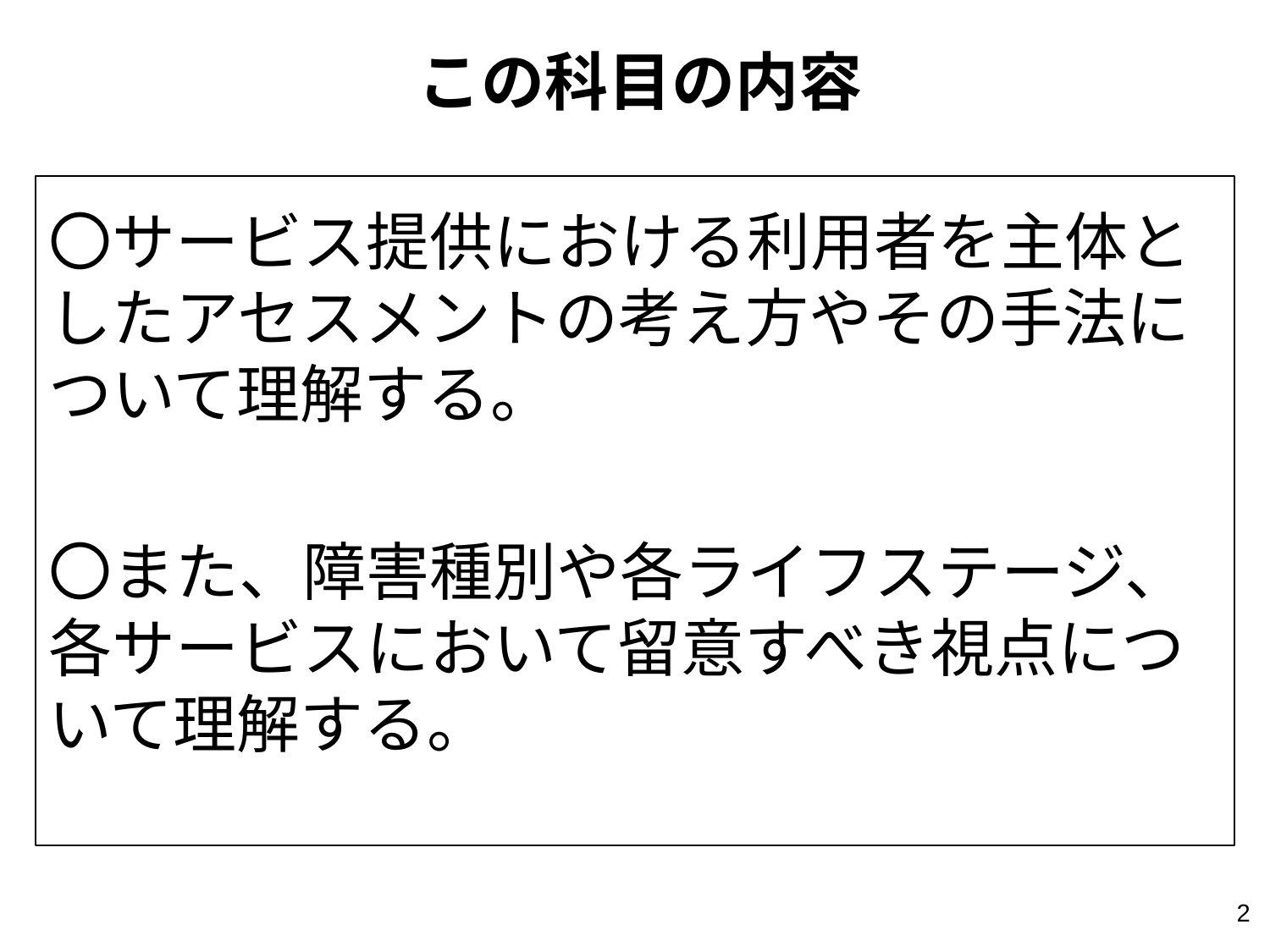

# この科目の内容
〇サービス提供における利用者を主体としたアセスメントの考え方やその手法について理解する。

〇また、障害種別や各ライフステージ、各サービスにおいて留意すべき視点について理解する。

2